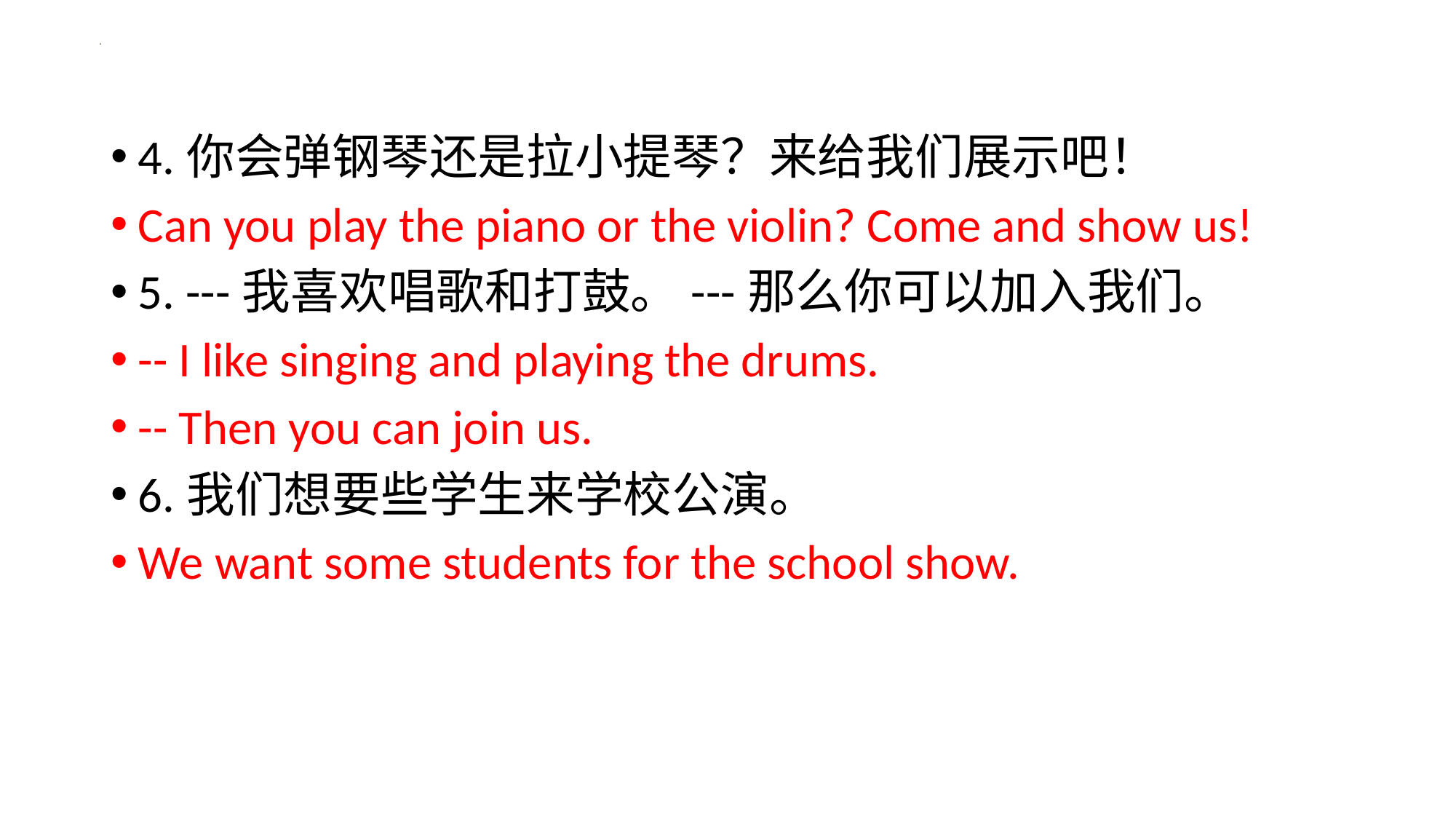

4.你会弹钢琴还是拉小提琴？来给我们展示吧！
Can you play the piano or the violin? Come and show us!
5. ---我喜欢唱歌和打鼓。---那么你可以加入我们。
-- I like singing and playing the drums.
-- Then you can join us.
6.我们想要些学生来学校公演。
We want some students for the school show.